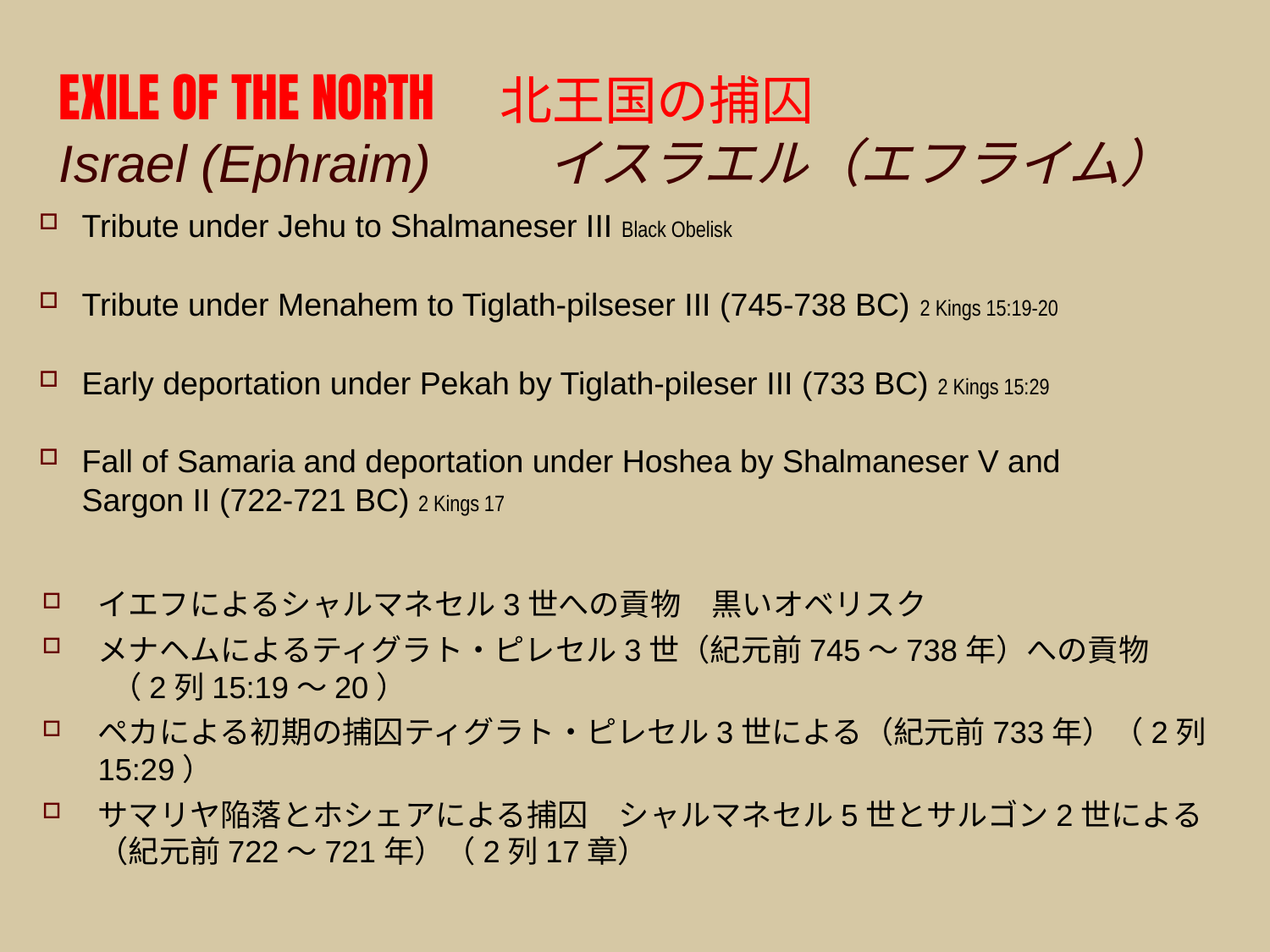

EXILE OF THE NORTH　北王国の捕囚
Israel (Ephraim)　　イスラエル（エフライム）
Tribute under Jehu to Shalmaneser III Black Obelisk

Tribute under Menahem to Tiglath-pilseser III (745-738 BC)  2 Kings 15:19-20

Early deportation under Pekah by Tiglath-pileser III (733 BC) 2 Kings 15:29

Fall of Samaria and deportation under Hoshea by Shalmaneser V and Sargon II (722-721 BC) 2 Kings 17
イエフによるシャルマネセル3世への貢物　黒いオベリスク
メナヘムによるティグラト・ピレセル3世（紀元前745〜738年）への貢物             （2列15:19〜20）
ペカによる初期の捕囚ティグラト・ピレセル3世による（紀元前733年）（2列15:29）
サマリヤ陥落とホシェアによる捕囚　シャルマネセル5世とサルゴン2世による   （紀元前722〜721年）（2列17章）